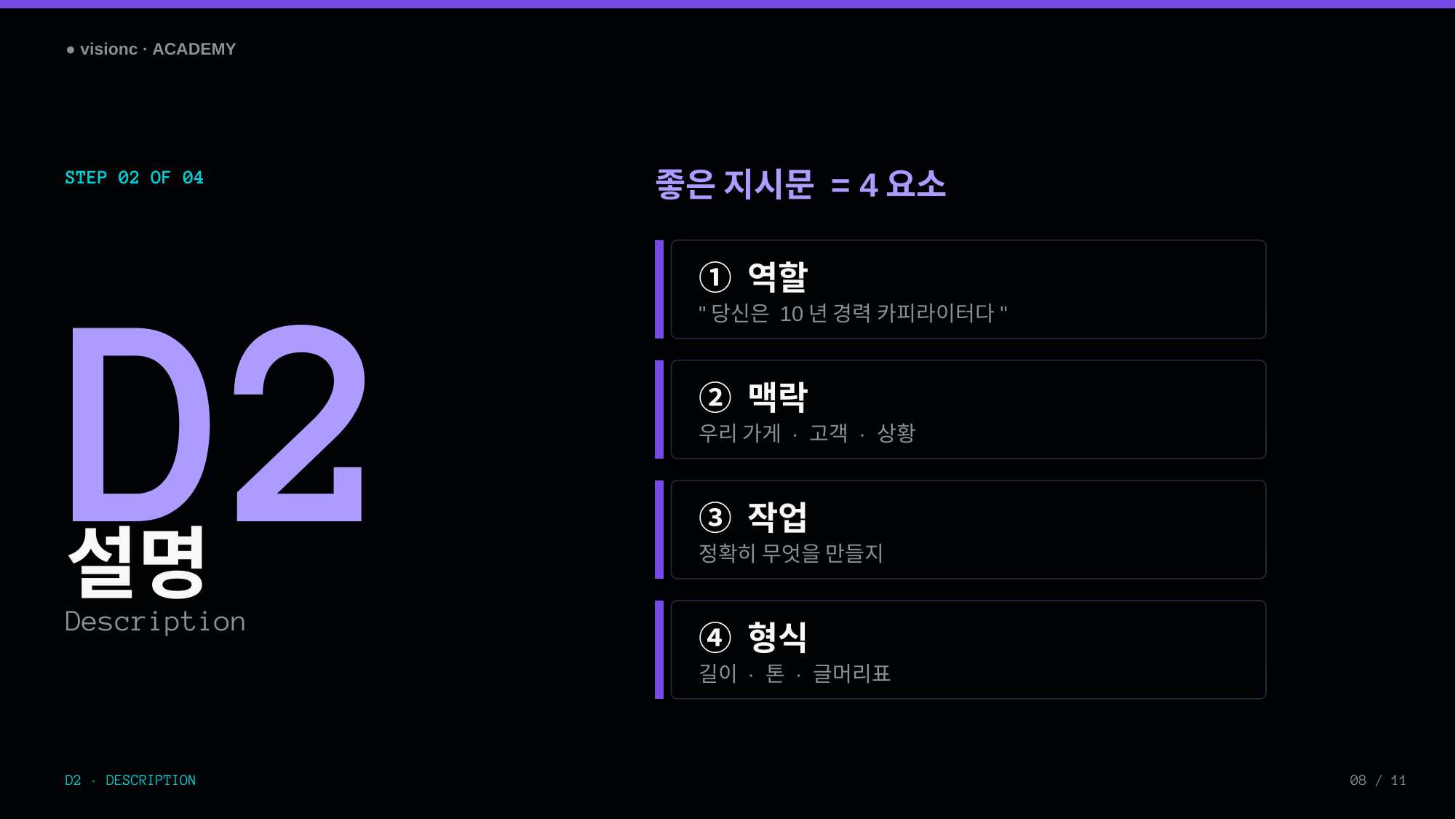

● visionc · ACADEMY
STEP 02 OF 04
좋은 지시문 = 4요소
D2

① 역할
"당신은 10년 경력 카피라이터다"

② 맥락
우리 가게 · 고객 · 상황

③ 작업
설명
정확히 무엇을 만들지
Description

④ 형식
길이 · 톤 · 글머리표
D2 · DESCRIPTION
08 / 11